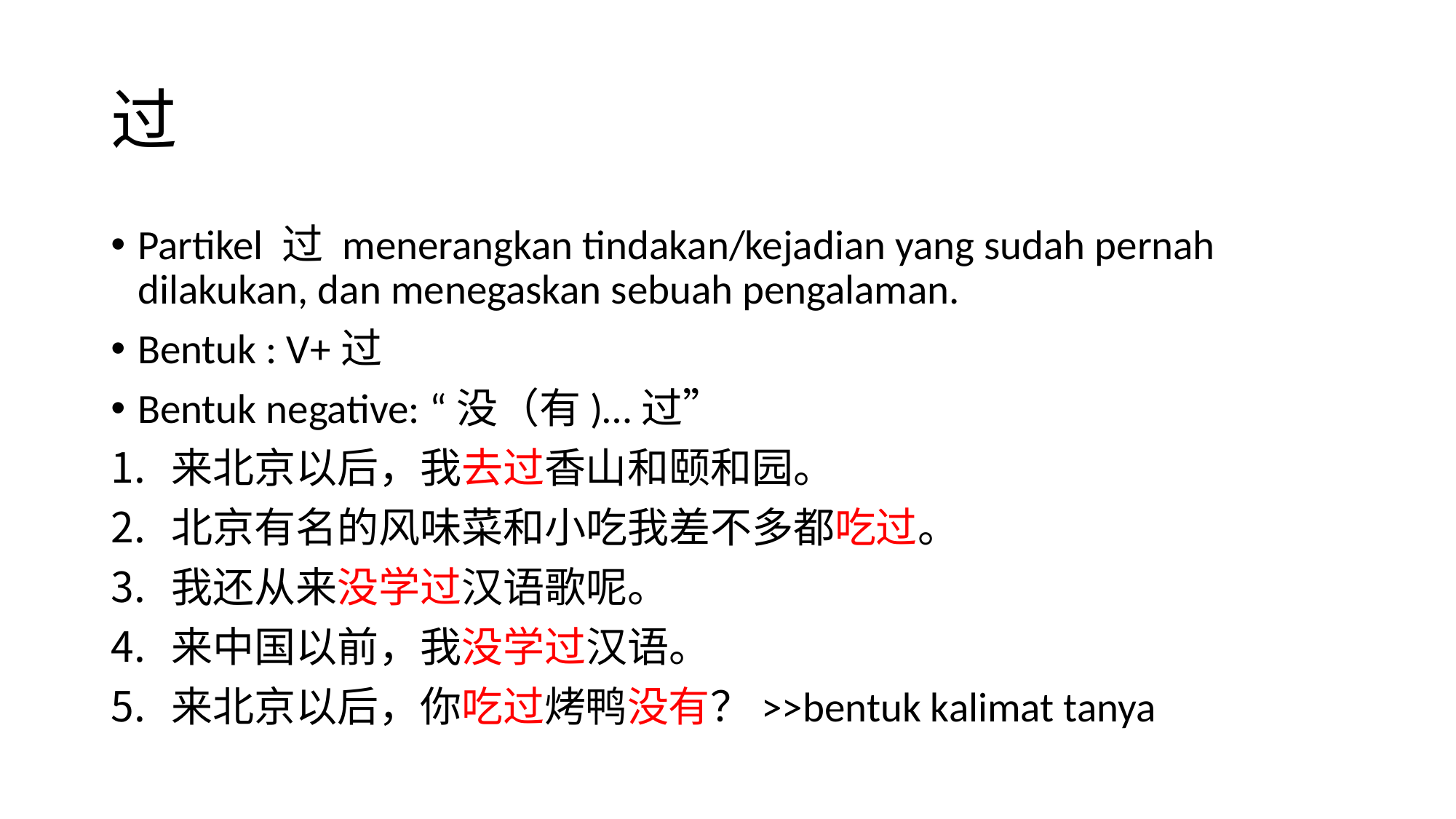

# 过
Partikel 过 menerangkan tindakan/kejadian yang sudah pernah dilakukan, dan menegaskan sebuah pengalaman.
Bentuk : V+过
Bentuk negative: “没（有)…过”
来北京以后，我去过香山和颐和园。
北京有名的风味菜和小吃我差不多都吃过。
我还从来没学过汉语歌呢。
来中国以前，我没学过汉语。
来北京以后，你吃过烤鸭没有？>>bentuk kalimat tanya